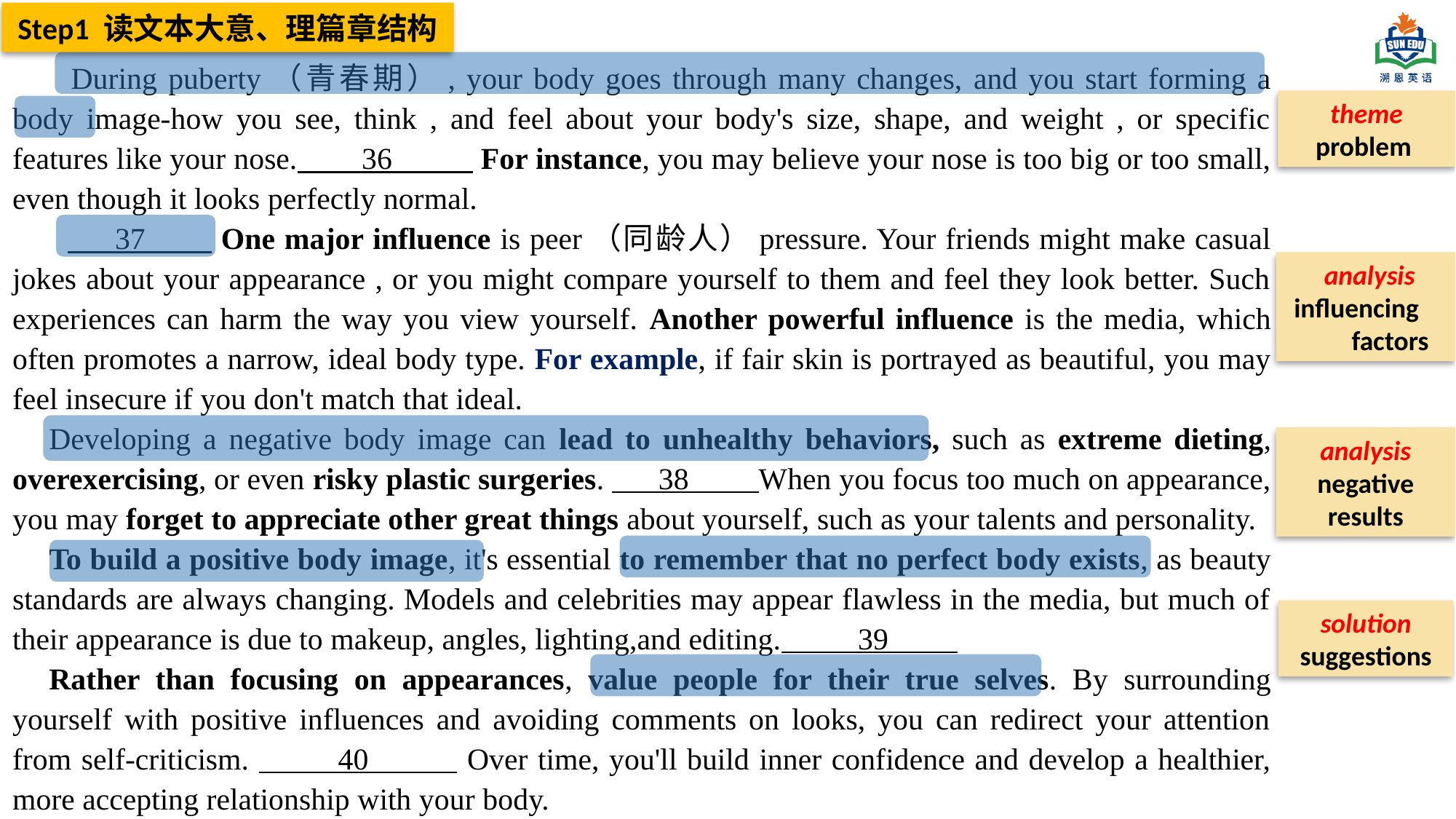

Step1 读文本大意、理篇章结构
  During puberty（青春期）, your body goes through many changes, and you start forming a body image-how you see, think , and feel about your body's size, shape, and weight , or specific features like your nose.        36           For instance, you may believe your nose is too big or too small, even though it looks perfectly normal.
       37        One major influence is peer（同龄人）pressure. Your friends might make casual jokes about your appearance , or you might compare yourself to them and feel they look better. Such experiences can harm the way you view yourself. Another powerful influence is the media, which often promotes a narrow, ideal body type. For example, if fair skin is portrayed as beautiful, you may feel insecure if you don't match that ideal.
Developing a negative body image can lead to unhealthy behaviors, such as extreme dieting, overexercising, or even risky plastic surgeries.       38         When you focus too much on appearance, you may forget to appreciate other great things about yourself, such as your talents and personality.
To build a positive body image, it's essential to remember that no perfect body exists, as beauty standards are always changing. Models and celebrities may appear flawless in the media, but much of their appearance is due to makeup, angles, lighting,and editing.          39
Rather than focusing on appearances, value people for their true selves. By surrounding yourself with positive influences and avoiding comments on looks, you can redirect your attention from self-criticism.         40          Over time, you'll build inner confidence and develop a healthier, more accepting relationship with your body.

theme
problem

      analysis
 influencing             factors

analysis negative results

solution suggestions